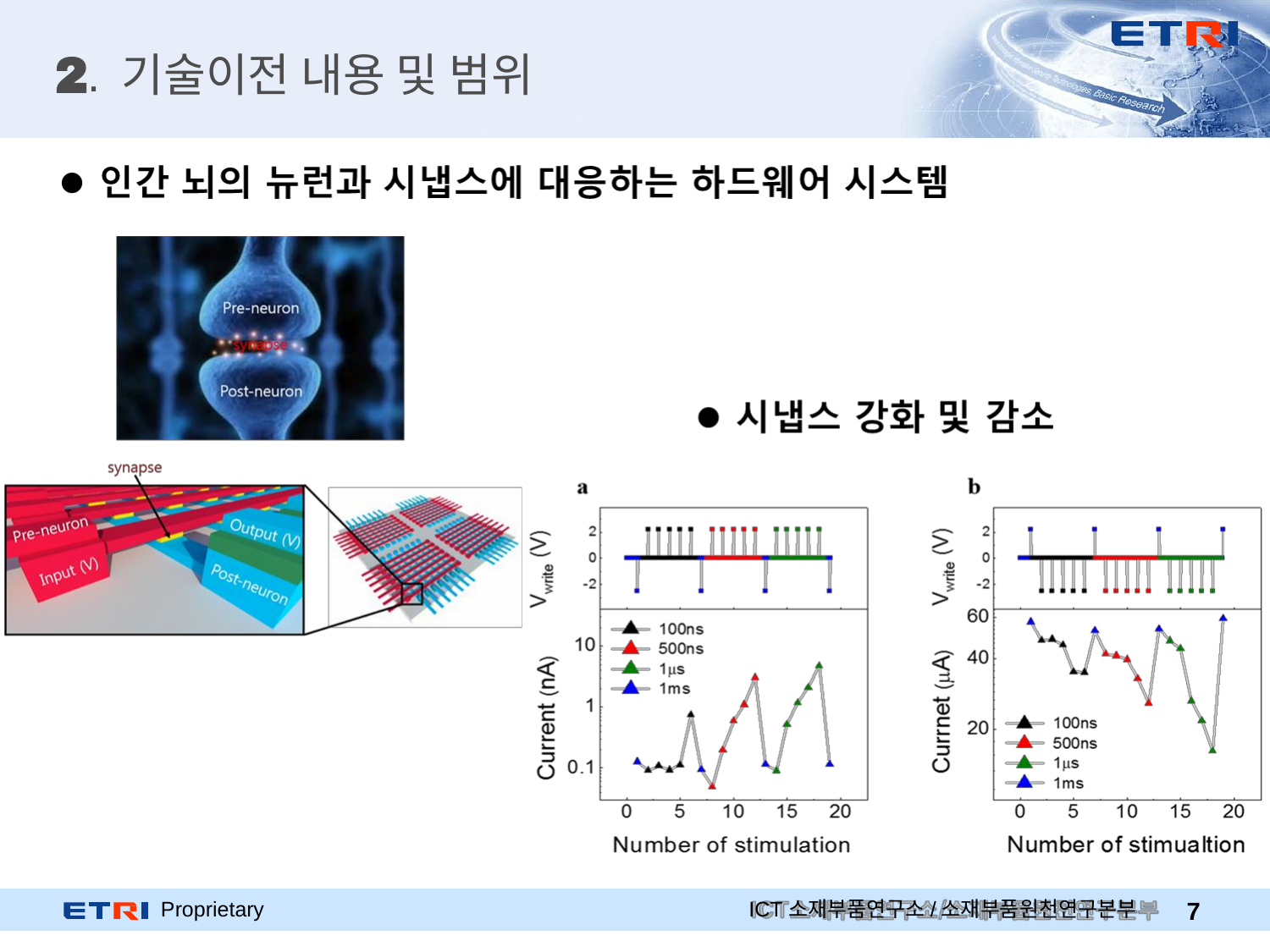

# 2. 기술이전 내용 및 범위

Proprietary
ICT소재부품연구소/소재부품원천연구본부
7